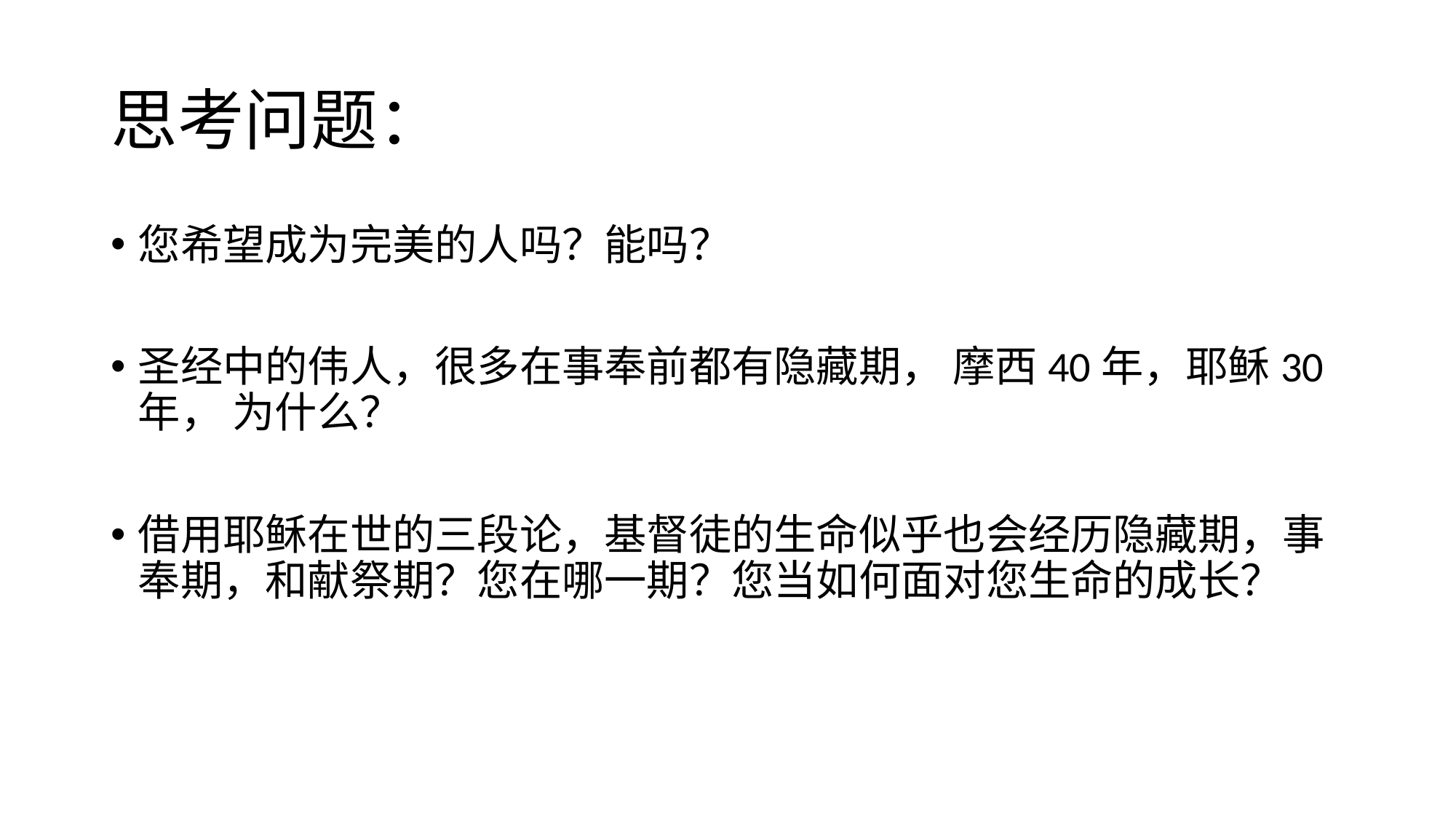

# 思考问题：
您希望成为完美的人吗？能吗？

圣经中的伟人，很多在事奉前都有隐藏期， 摩西40年，耶稣30年， 为什么？

借用耶稣在世的三段论，基督徒的生命似乎也会经历隐藏期，事奉期，和献祭期？您在哪一期？您当如何面对您生命的成长？